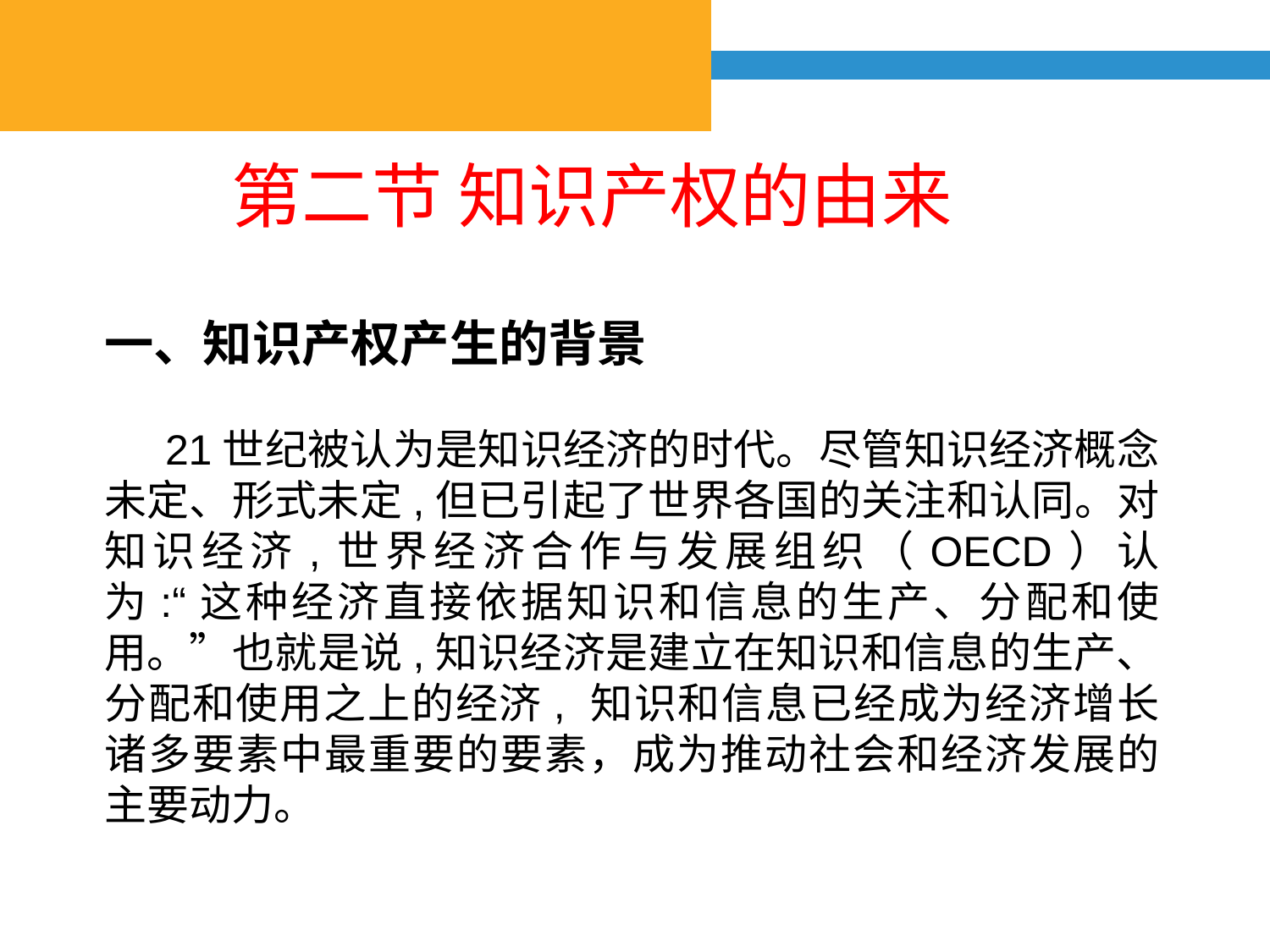

第二节 知识产权的由来
一、知识产权产生的背景

     21世纪被认为是知识经济的时代。尽管知识经济概念未定、形式未定,但已引起了世界各国的关注和认同。对知识经济,世界经济合作与发展组织（OECD）认为:“这种经济直接依据知识和信息的生产、分配和使用。”也就是说,知识经济是建立在知识和信息的生产、分配和使用之上的经济, 知识和信息已经成为经济增长诸多要素中最重要的要素，成为推动社会和经济发展的主要动力。